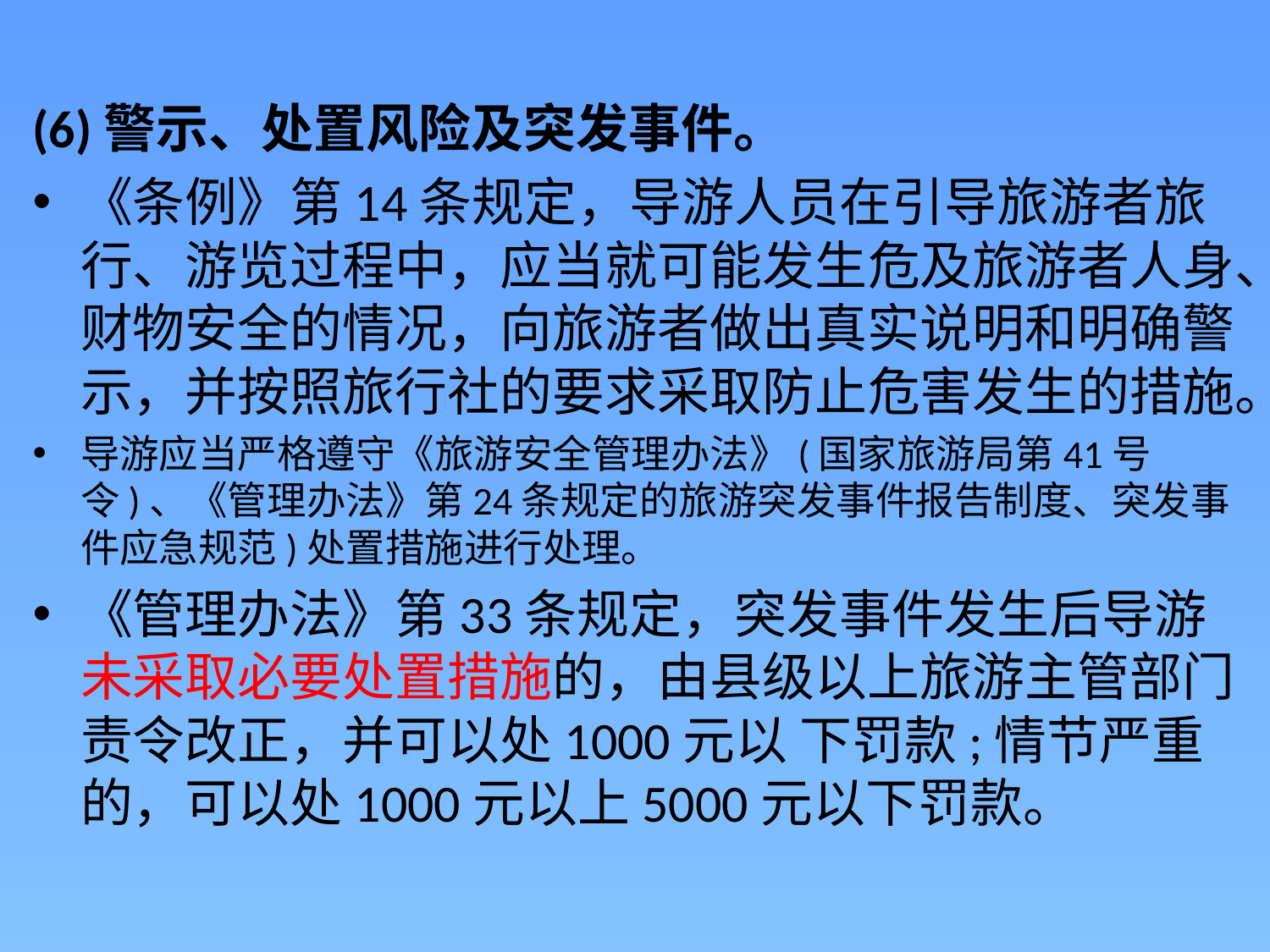

(6)警示、处置风险及突发事件。
《条例》第14条规定，导游人员在引导旅游者旅行、游览过程中，应当就可能发生危及旅游者人身、财物安全的情况，向旅游者做出真实说明和明确警示，并按照旅行社的要求采取防止危害发生的措施。
导游应当严格遵守《旅游安全管理办法》(国家旅游局第41号令)、《管理办法》第24条规定的旅游突发事件报告制度、突发事件应急规范)处置措施进行处理。
《管理办法》第33条规定，突发事件发生后导游未采取必要处置措施的，由县级以上旅游主管部门责令改正，并可以处1000元以 下罚款;情节严重的，可以处1000元以上5000元以下罚款。